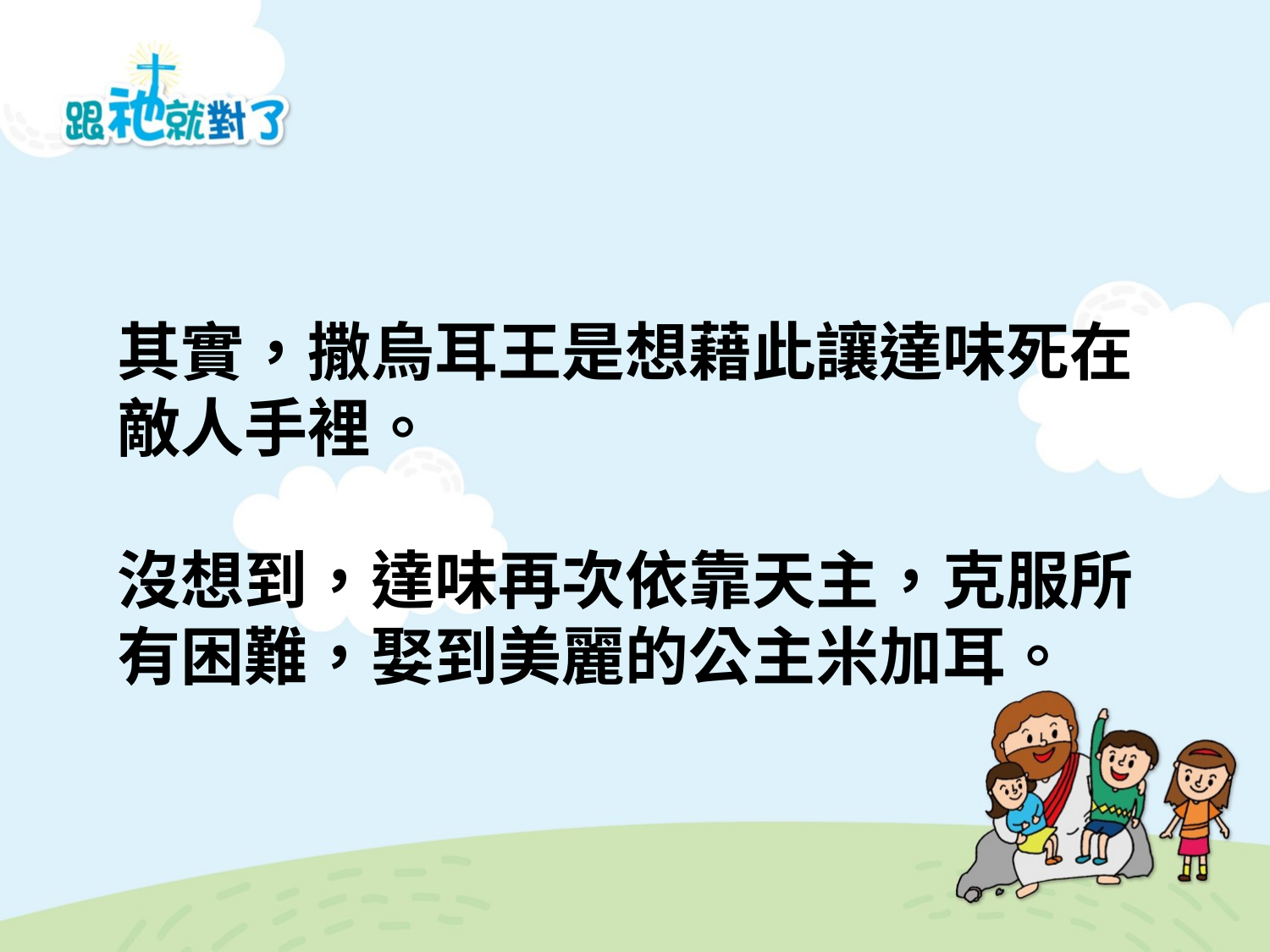

其實，撒烏耳王是想藉此讓達味死在敵人手裡。

沒想到，達味再次依靠天主，克服所有困難，娶到美麗的公主米加耳。